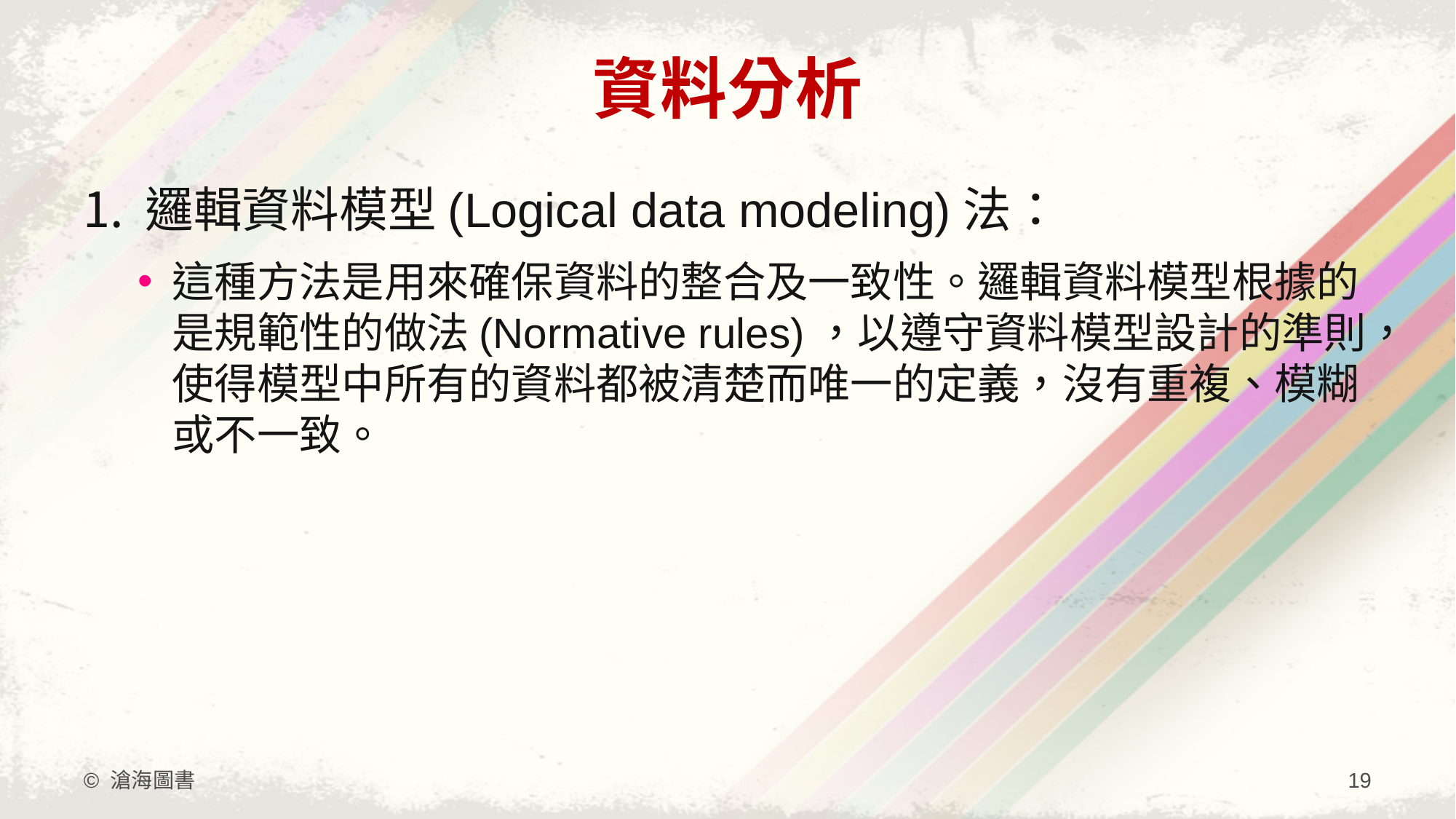

# 資料分析
邏輯資料模型(Logical data modeling)法：
這種方法是用來確保資料的整合及一致性。邏輯資料模型根據的是規範性的做法(Normative rules)，以遵守資料模型設計的準則，使得模型中所有的資料都被清楚而唯一的定義，沒有重複、模糊或不一致。

© 滄海圖書

19